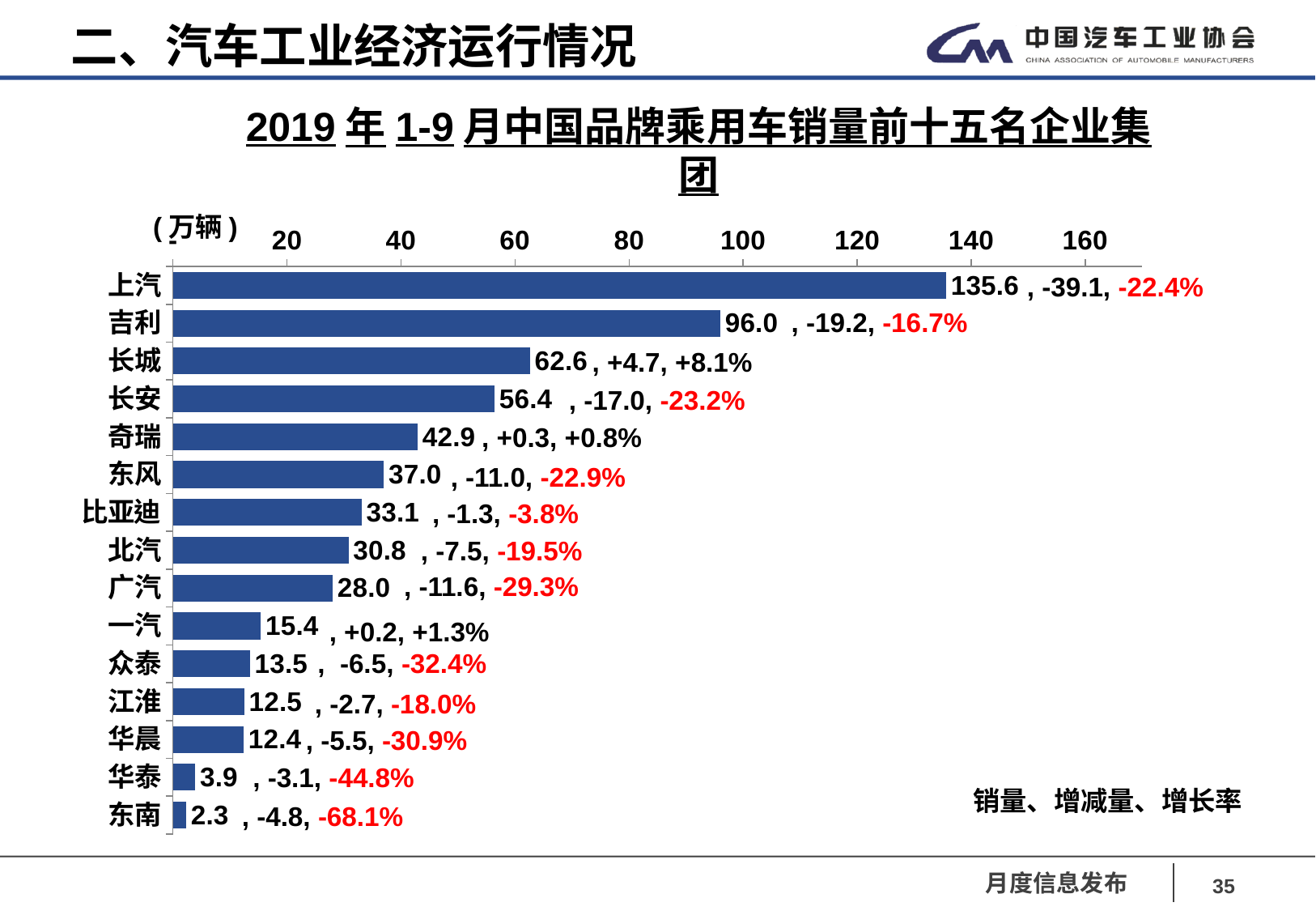

二、汽车工业经济运行情况
2019年1-9月中国品牌乘用车销量前十五名企业集团
(万辆)

### Chart

| Category | 集团 |
|---|---|
| 上汽 | 135.6 |
| 吉利 | 96.0 |
| 长城 | 62.6 |
| 长安 | 56.4 |
| 奇瑞 | 42.9 |
| 东风 | 37.0 |
| 比亚迪 | 33.1 |
| 北汽 | 30.8 |
| 广汽 | 28.0 |
| 一汽 | 15.4 |
| 众泰 | 13.5 |
| 江淮 | 12.5 |
| 华晨 | 12.4 |
| 华泰 | 3.9 |
| 东南 | 2.3 |
, -39.1, -22.4%
, -19.2, -16.7%
, +4.7, +8.1%
, -17.0, -23.2%
, +0.3, +0.8%
, -11.0, -22.9%
, -1.3, -3.8%
, -7.5, -19.5%
, -11.6, -29.3%
, +0.2, +1.3%
,  -6.5, -32.4%
, -2.7, -18.0%
, -5.5, -30.9%
, -3.1, -44.8%
销量、增减量、增长率
, -4.8, -68.1%